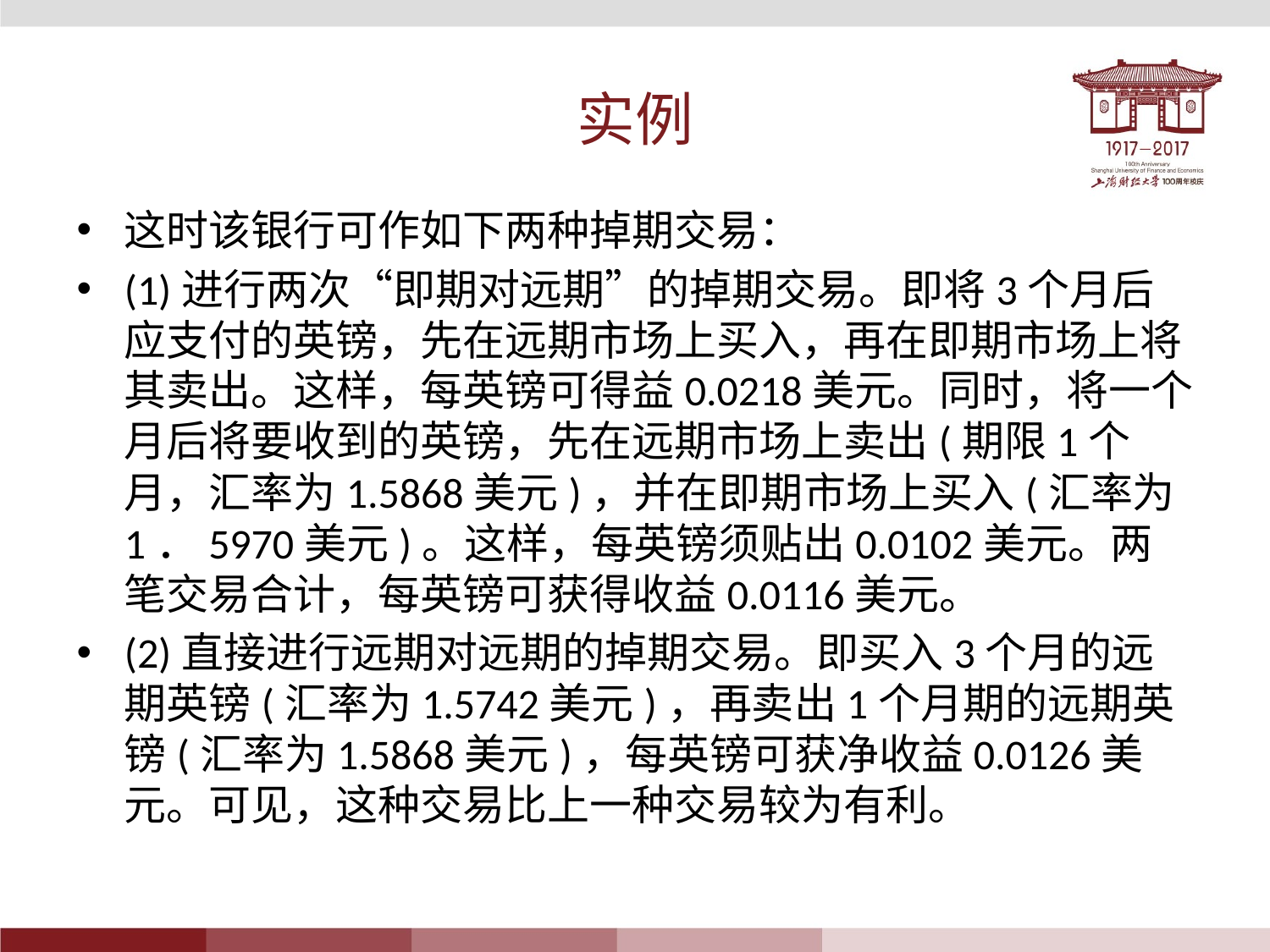

# 实例
这时该银行可作如下两种掉期交易：
(1)进行两次“即期对远期”的掉期交易。即将3个月后应支付的英镑，先在远期市场上买入，再在即期市场上将其卖出。这样，每英镑可得益0.0218美元。同时，将一个月后将要收到的英镑，先在远期市场上卖出(期限1个月，汇率为1.5868美元)，并在即期市场上买入(汇率为1．5970美元)。这样，每英镑须贴出0.0102美元。两笔交易合计，每英镑可获得收益0.0116美元。
(2)直接进行远期对远期的掉期交易。即买入3个月的远期英镑(汇率为1.5742美元)，再卖出1个月期的远期英镑(汇率为1.5868美元)，每英镑可获净收益0.0126美元。可见，这种交易比上一种交易较为有利。